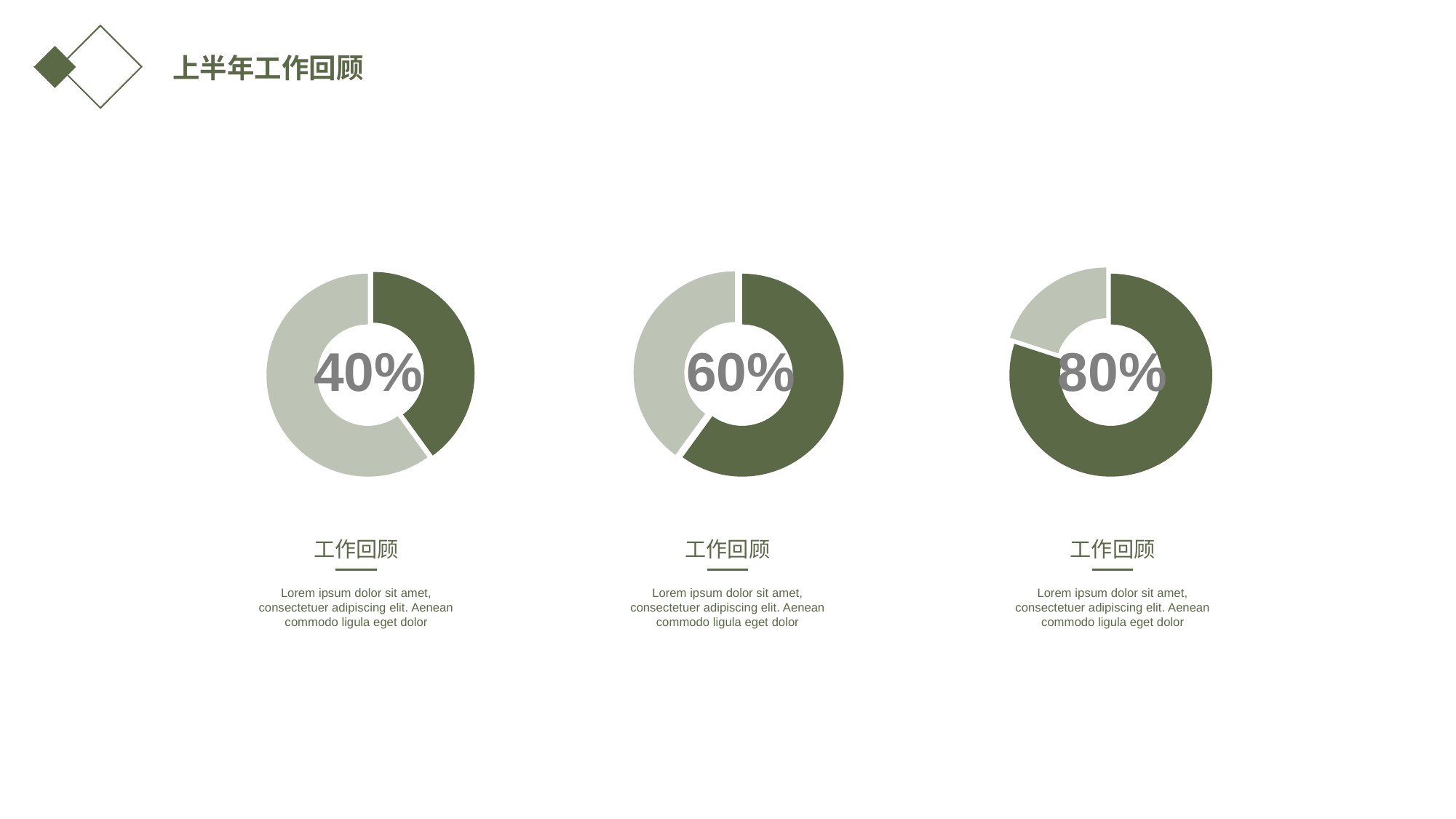

上半年工作回顾

### Chart

| Category |  |
|---|---|
| A | 0.4 |
| B | 0.6 |
40%

### Chart

| Category |  |
|---|---|
| A | 0.6 |
| B | 0.4 |
60%

### Chart

| Category |  |
|---|---|
| A | 0.8 |
| B | 0.2 |
80%
工作回顾
工作回顾
工作回顾
Lorem ipsum dolor sit amet, consectetuer adipiscing elit. Aenean commodo ligula eget dolor
Lorem ipsum dolor sit amet, consectetuer adipiscing elit. Aenean commodo ligula eget dolor
Lorem ipsum dolor sit amet, consectetuer adipiscing elit. Aenean commodo ligula eget dolor